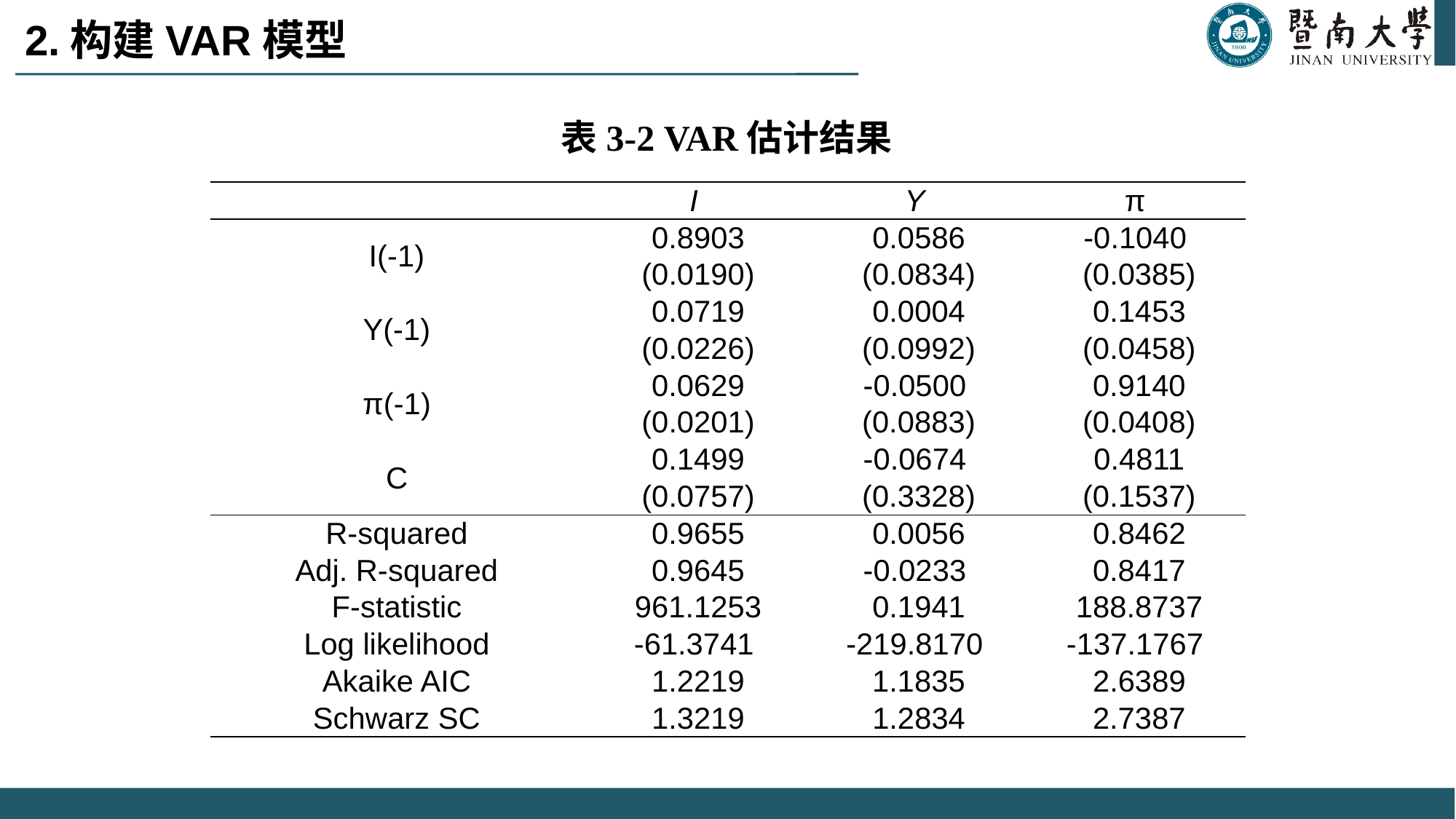

# 2.构建VAR模型
表3-2 VAR估计结果
|  | I | Y | π |
| --- | --- | --- | --- |
| I(-1) | 0.8903 | 0.0586 | -0.1040 |
|  | (0.0190) | (0.0834) | (0.0385) |
| Y(-1) | 0.0719 | 0.0004 | 0.1453 |
|  | (0.0226) | (0.0992) | (0.0458) |
| π(-1) | 0.0629 | -0.0500 | 0.9140 |
|  | (0.0201) | (0.0883) | (0.0408) |
| C | 0.1499 | -0.0674 | 0.4811 |
|  | (0.0757) | (0.3328) | (0.1537) |
| R-squared | 0.9655 | 0.0056 | 0.8462 |
| Adj. R-squared | 0.9645 | -0.0233 | 0.8417 |
| F-statistic | 961.1253 | 0.1941 | 188.8737 |
| Log likelihood | -61.3741 | -219.8170 | -137.1767 |
| Akaike AIC | 1.2219 | 1.1835 | 2.6389 |
| Schwarz SC | 1.3219 | 1.2834 | 2.7387 |